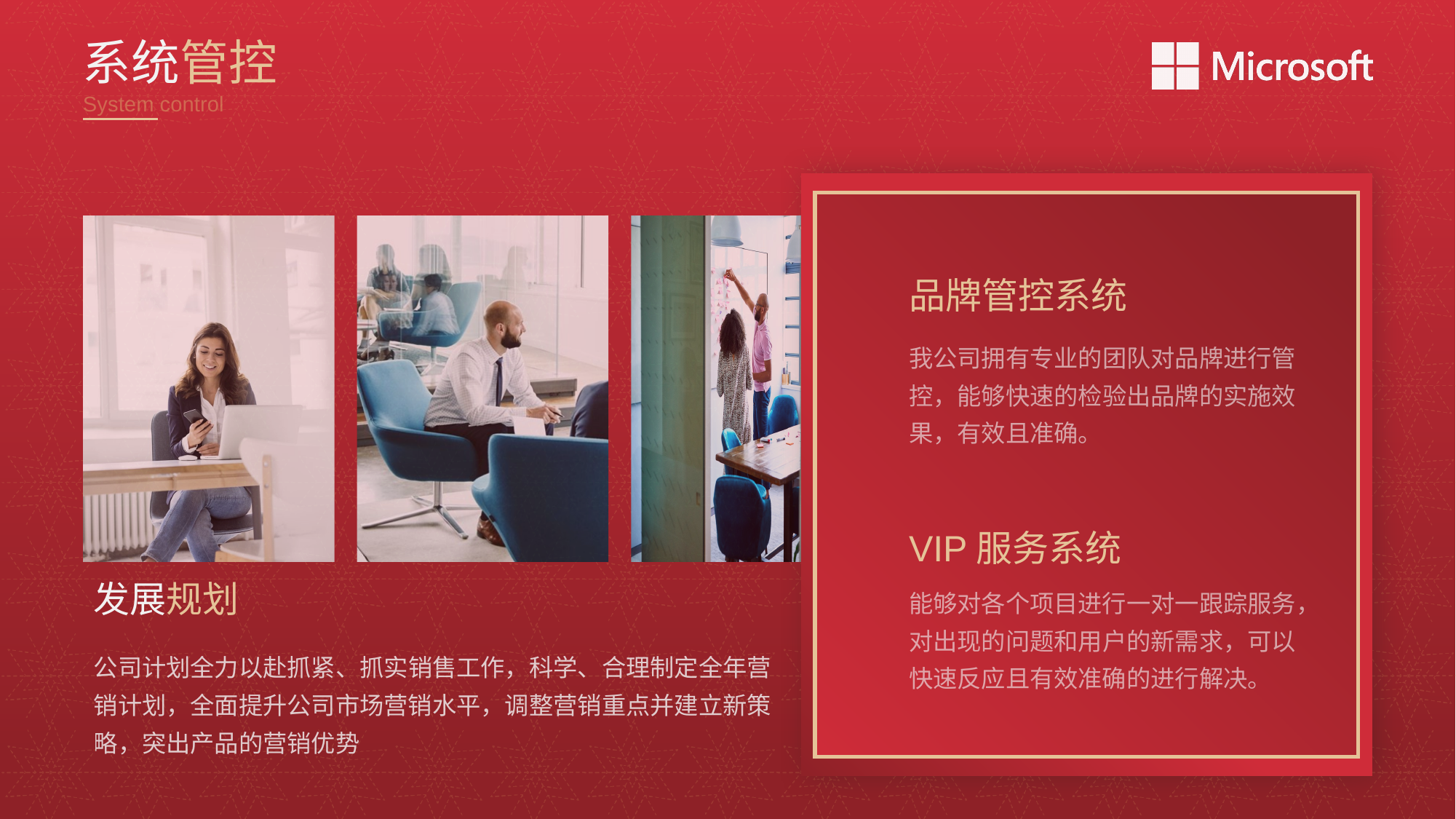

系统管控
System control

品牌管控系统
我公司拥有专业的团队对品牌进行管控，能够快速的检验出品牌的实施效果，有效且准确。
VIP服务系统
发展规划
能够对各个项目进行一对一跟踪服务，对出现的问题和用户的新需求，可以快速反应且有效准确的进行解决。
公司计划全力以赴抓紧、抓实销售工作，科学、合理制定全年营销计划，全面提升公司市场营销水平，调整营销重点并建立新策略，突出产品的营销优势